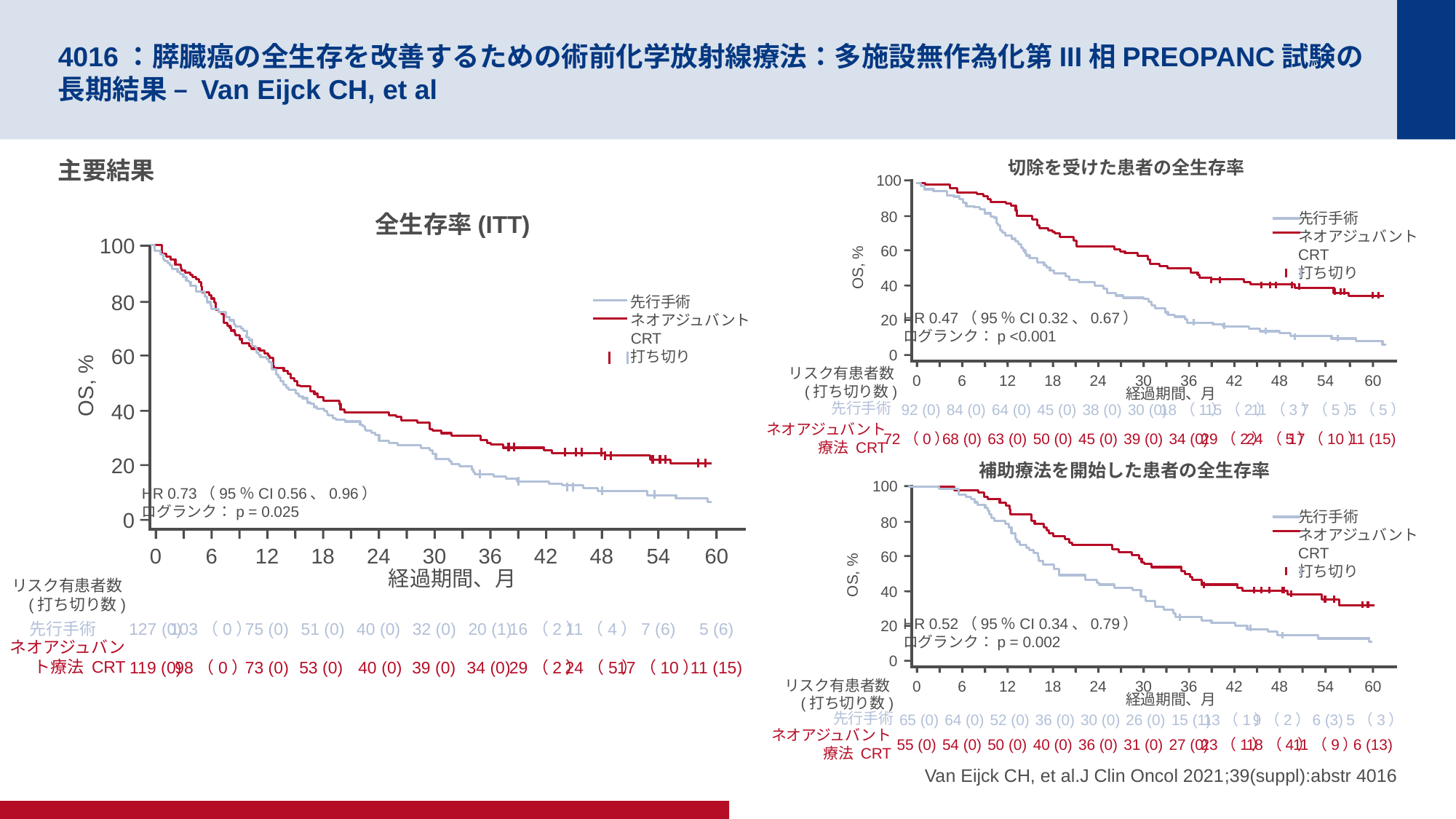

# 4016：膵臓癌の全生存を改善するための術前化学放射線療法：多施設無作為化第III相PREOPANC試験の長期結果 – Van Eijck CH, et al
主要結果
切除を受けた患者の全生存率
100

先行手術
ネオアジュバント
CRT
打ち切り
80

60

OS, %
40

HR 0.47（95％CI 0.32、0.67）
ログランク：p <0.001
20

0

リスク有患者数
(打ち切り数)

0
6
12
18
24
30
36
42
48
54
60
経過期間、月
ネオアジュバント療法 CRT
72（0）
68 (0)
63 (0)
50 (0)
45 (0)
39 (0)
34 (0)
29（2）
24（5）
17（10）
11 (15)

全生存率(ITT)
100

80

60

OS, %
40

20

0

先行手術
ネオアジュバント
CRT
打ち切り
HR 0.73（95％CI 0.56、0.96）
ログランク：p = 0.025

0
6
12
18
24
30
36
42
48
54
60
経過期間、月
リスク有患者数
(打ち切り数)
先行手術
92 (0)
84 (0)
64 (0)
45 (0)
38 (0)
30 (0)
18（1）
15（2）
11（3）
7（5）
5（5）
補助療法を開始した患者の全生存率
100

先行手術
ネオアジュバント
CRT
打ち切り
80

60

OS, %
40

HR 0.52（95％CI 0.34、0.79）
ログランク：p = 0.002
先行手術
127 (0)
103（0）
75 (0)
51 (0)
40 (0)
32 (0)
20 (1)
16（2）
11（4）
7 (6)
5 (6)
20

ネオアジュバント療法 CRT
0
119 (0)
98（0）
73 (0)
53 (0)
40 (0)
39 (0)
34 (0)
29（2）
24（5）
17（10）
11 (15)

リスク有患者数
(打ち切り数)
0
6
12
18
24
30
36
42
48
54
60
経過期間、月
先行手術
65 (0)
64 (0)
52 (0)
36 (0)
30 (0)
26 (0)
15 (1)
13（1）
9（2）
6 (3)
5（3）
ネオアジュバント療法 CRT
55 (0)
54 (0)
50 (0)
40 (0)
36 (0)
31 (0)
27 (0)
23（1）
18（4）
11（9）
6 (13)
Van Eijck CH, et al.J Clin Oncol 2021;39(suppl):abstr 4016